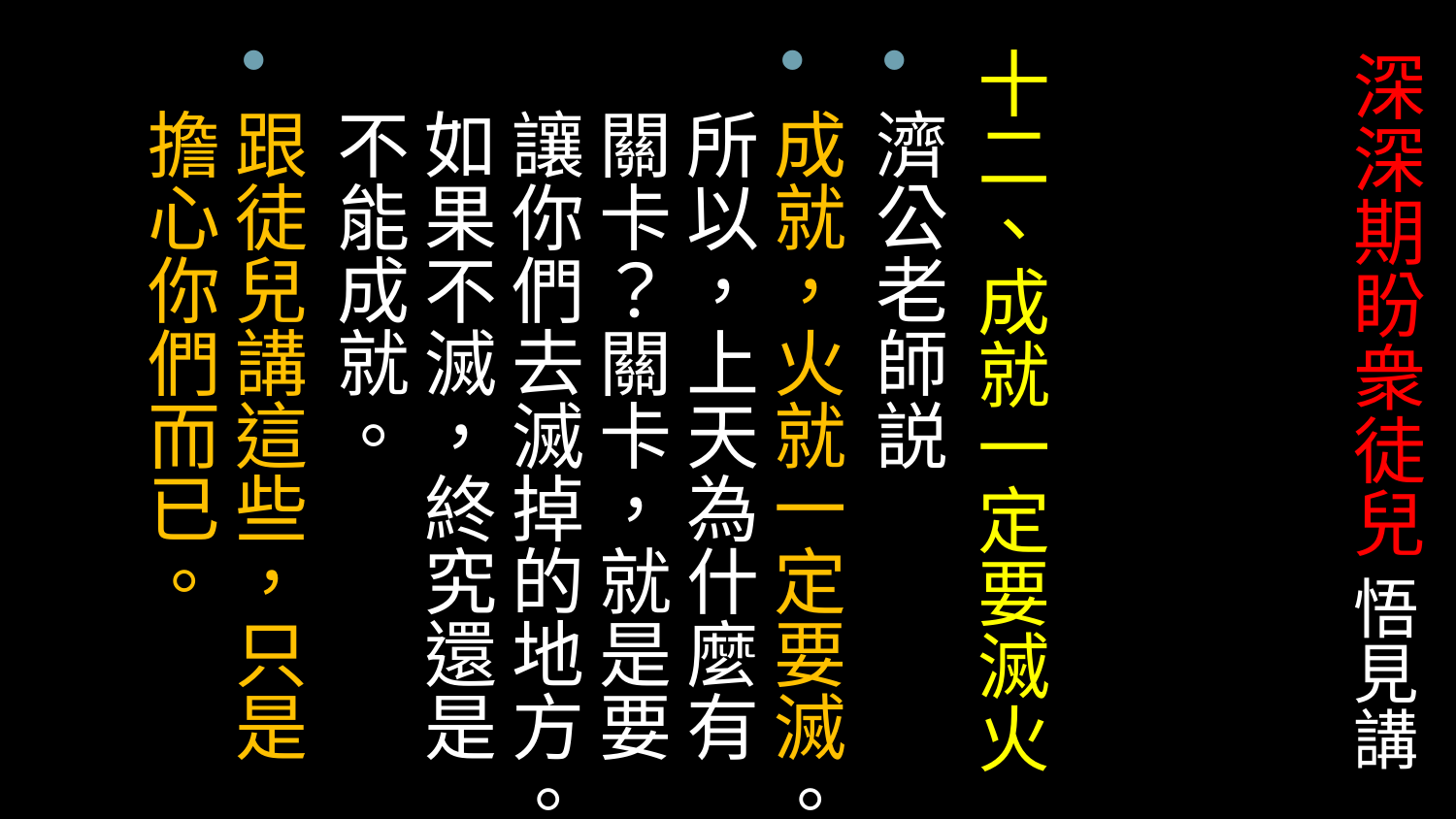

十二、成就一定要滅火
濟公老師説
成就，火就一定要滅。所以，上天為什麼有關卡？關卡，就是要讓你們去滅掉的地方。如果不滅，終究還是不能成就。
跟徒兒講這些，只是擔心你們而已。

# 深深期盼衆徒兒 悟見講